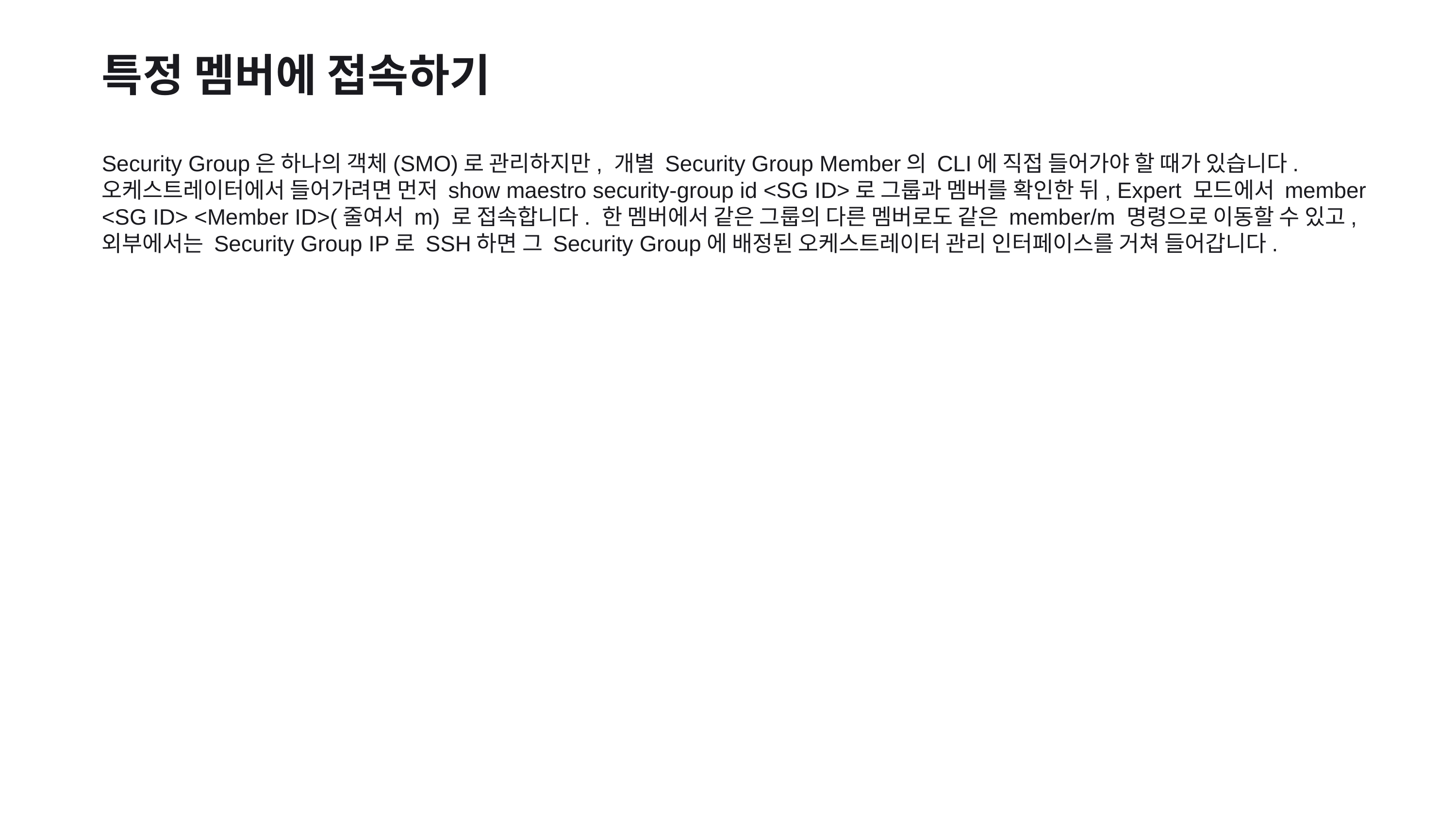

특정 멤버에 접속하기
Security Group은 하나의 객체(SMO)로 관리하지만, 개별 Security Group Member의 CLI에 직접 들어가야 할 때가 있습니다. 오케스트레이터에서 들어가려면 먼저 show maestro security-group id <SG ID>로 그룹과 멤버를 확인한 뒤, Expert 모드에서 member <SG ID> <Member ID>(줄여서 m) 로 접속합니다. 한 멤버에서 같은 그룹의 다른 멤버로도 같은 member/m 명령으로 이동할 수 있고, 외부에서는 Security Group IP로 SSH하면 그 Security Group에 배정된 오케스트레이터 관리 인터페이스를 거쳐 들어갑니다.